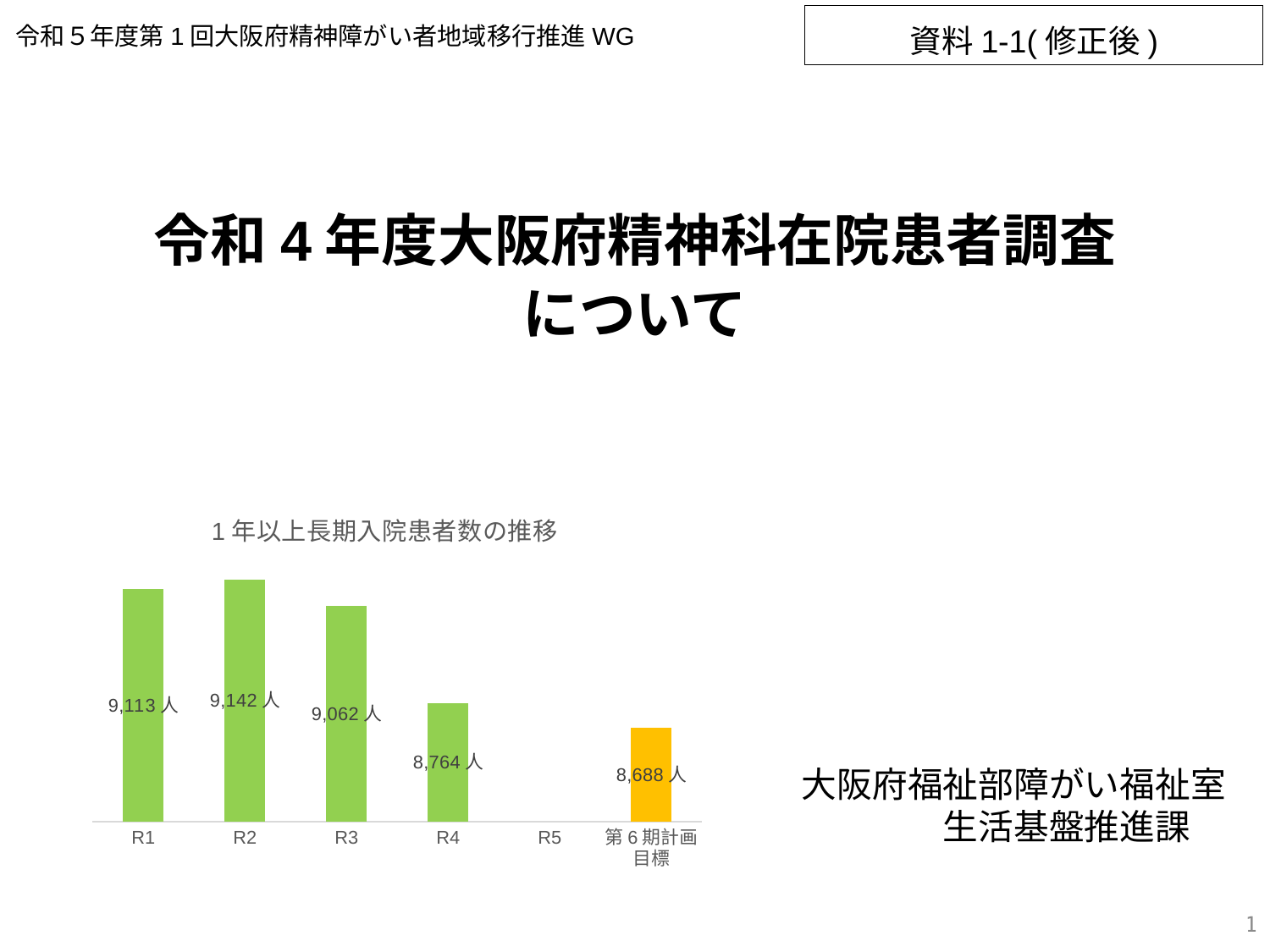

資料1-1(修正後)
令和５年度第1回大阪府精神障がい者地域移行推進WG
令和4年度大阪府精神科在院患者調査
について

### Chart: 1年以上長期入院患者数の推移

| Category |  |
|---|---|
| R1 | 9113.0 |
| R2 | 9142.0 |
| R3 | 9062.0 |
| R4 | 8764.0 |
| R5 | None |
| 第6期計画
目標 | 8688.0 |
大阪府福祉部障がい福祉室
生活基盤推進課
1